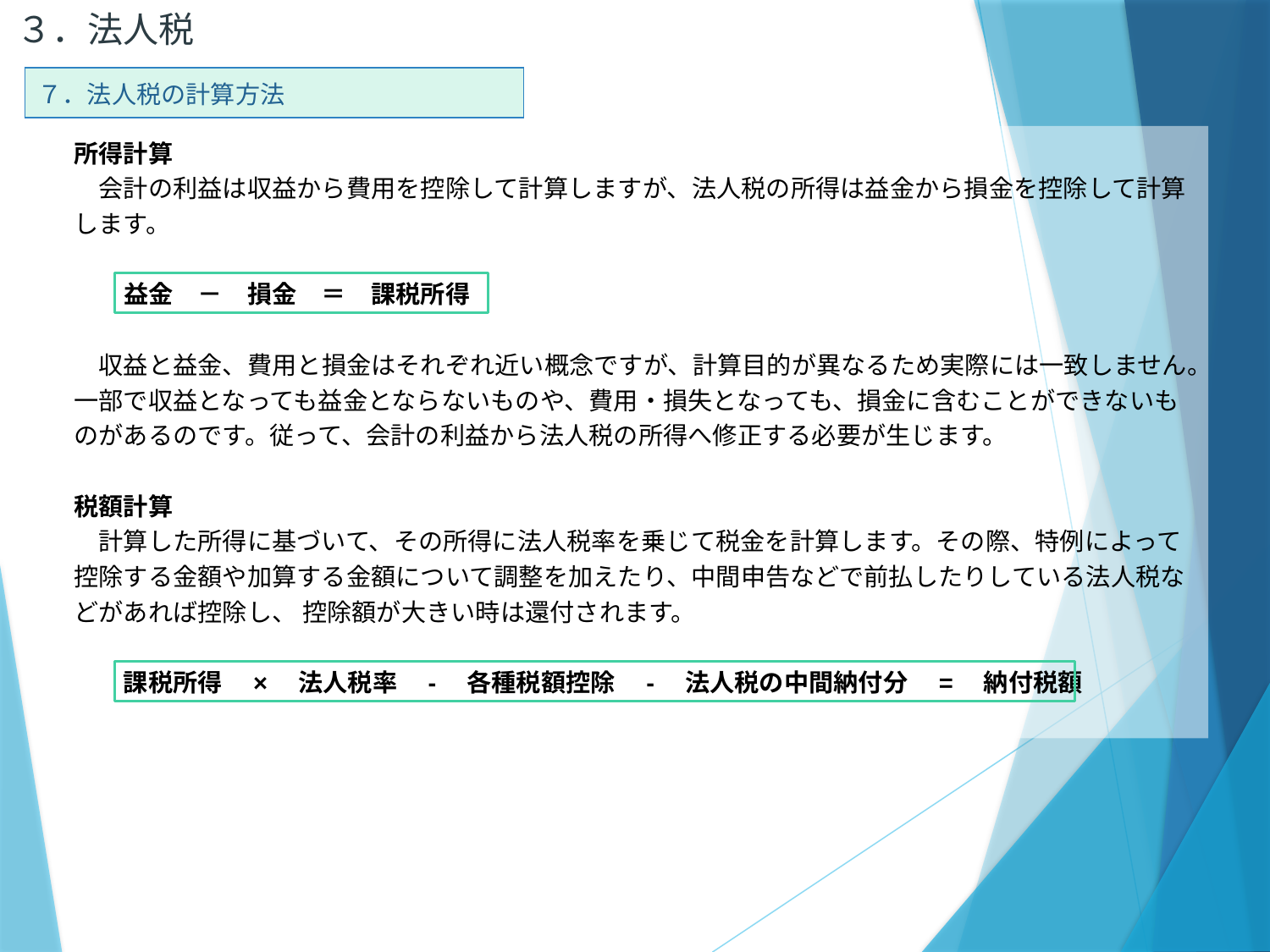

３．法人税
| ７．法人税の計算方法 |
| --- |
所得計算
　会計の利益は収益から費用を控除して計算しますが、法人税の所得は益金から損金を控除して計算
します。

　　益金　－　損金　＝　課税所得

　収益と益金、費用と損金はそれぞれ近い概念ですが、計算目的が異なるため実際には一致しません。一部で収益となっても益金とならないものや、費用・損失となっても、損金に含むことができないものがあるのです。従って、会計の利益から法人税の所得へ修正する必要が生じます。

税額計算
　計算した所得に基づいて、その所得に法人税率を乗じて税金を計算します。その際、特例によって
控除する金額や加算する金額について調整を加えたり、中間申告などで前払したりしている法人税などがあれば控除し、 控除額が大きい時は還付されます。

　　課税所得　×　法人税率　-　各種税額控除　-　法人税の中間納付分　=　納付税額